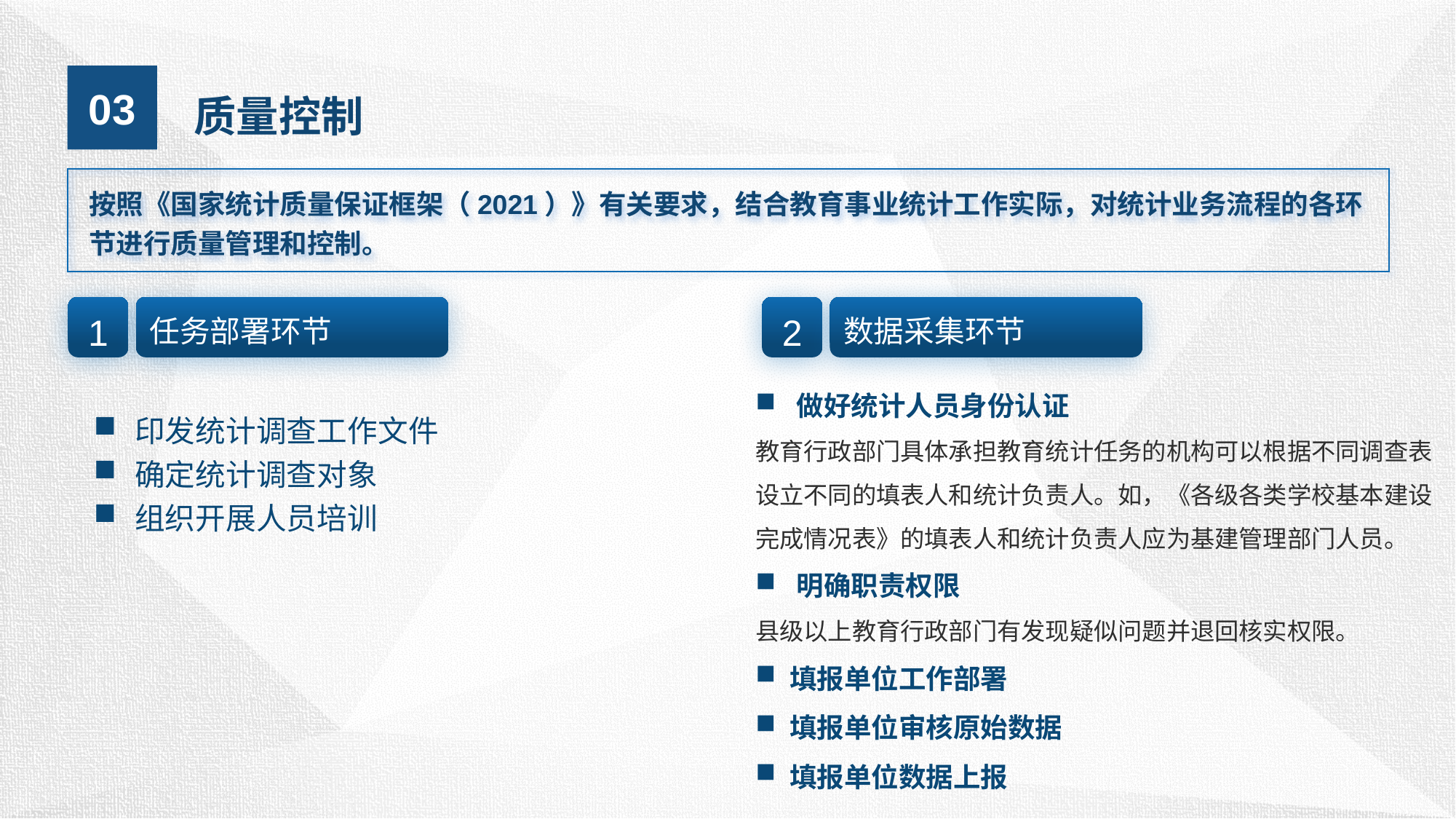

03
质量控制
按照《国家统计质量保证框架（2021）》有关要求，结合教育事业统计工作实际，对统计业务流程的各环节进行质量管理和控制。
1
任务部署环节
2
数据采集环节
做好统计人员身份认证
教育行政部门具体承担教育统计任务的机构可以根据不同调查表设立不同的填表人和统计负责人。如，《各级各类学校基本建设完成情况表》的填表人和统计负责人应为基建管理部门人员。
明确职责权限
县级以上教育行政部门有发现疑似问题并退回核实权限。
填报单位工作部署
填报单位审核原始数据
填报单位数据上报
印发统计调查工作文件
确定统计调查对象
组织开展人员培训